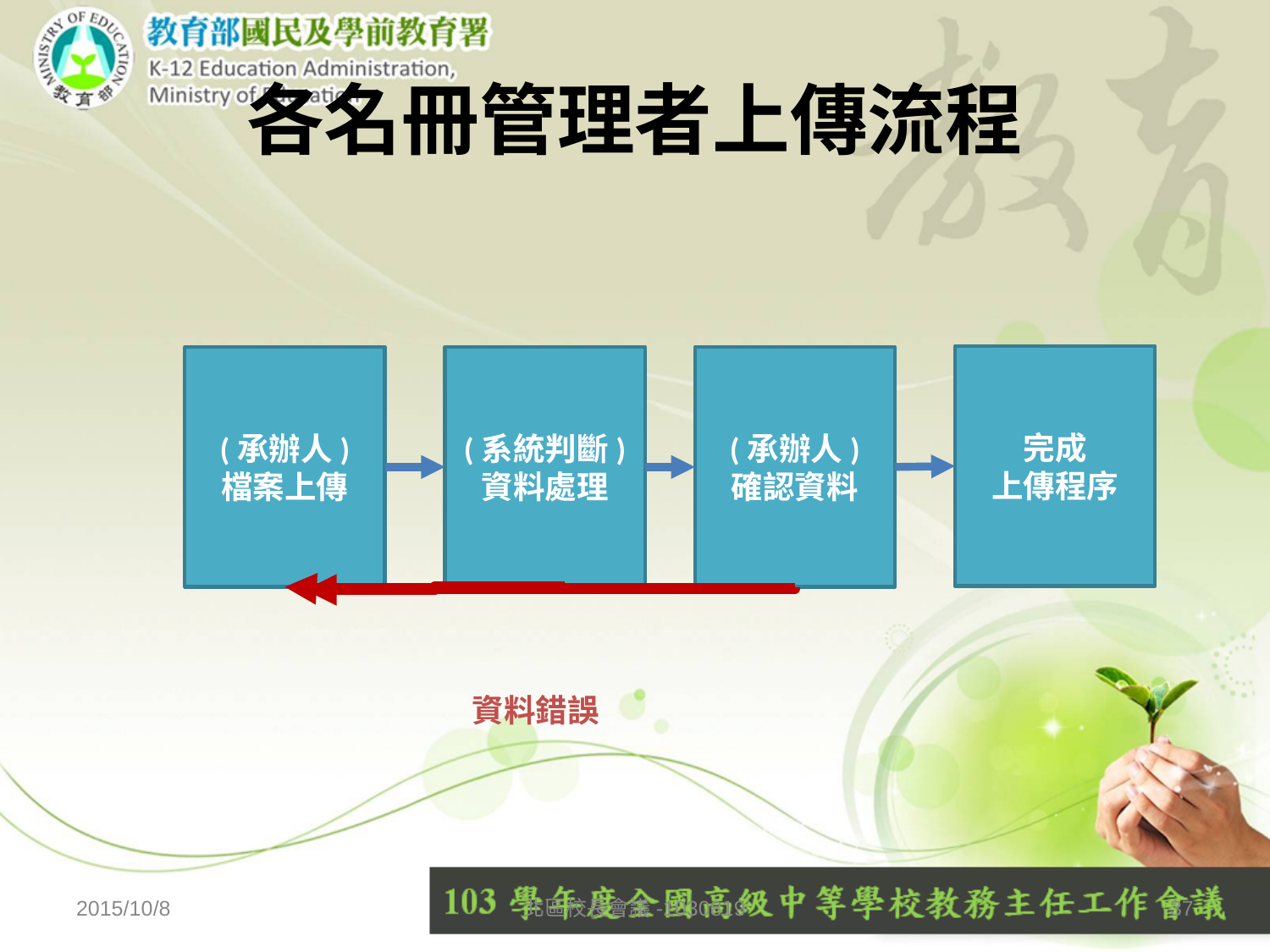

# 各名冊管理者上傳流程
完成
上傳程序
(承辦人)
檔案上傳
(系統判斷)
資料處理
(承辦人)
確認資料
資料錯誤
2015/10/8
北區校長會議-1030819
37